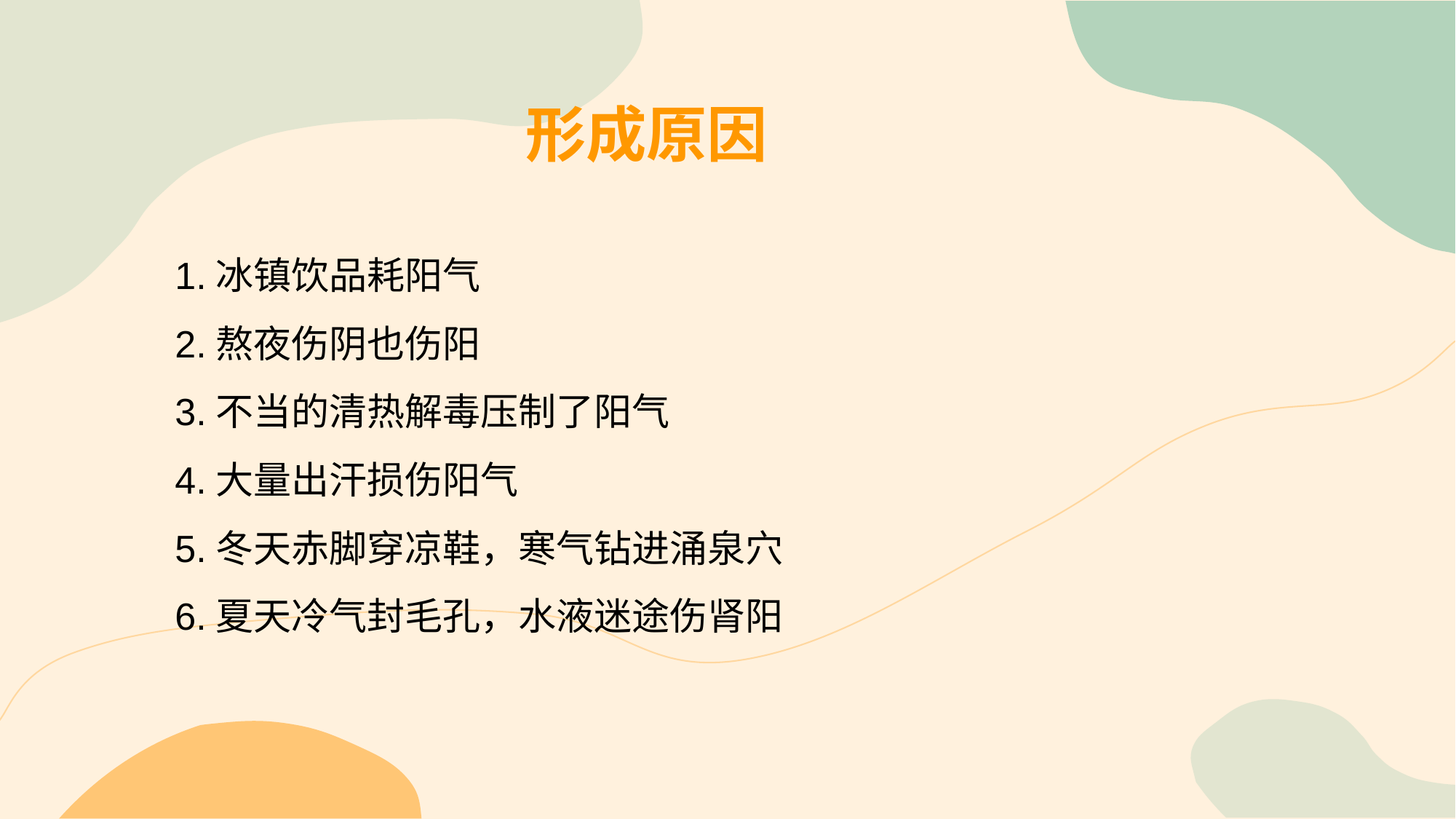

形成原因
1.冰镇饮品耗阳气
2.熬夜伤阴也伤阳
3.不当的清热解毒压制了阳气
4.大量出汗损伤阳气
5.冬天赤脚穿凉鞋，寒气钻进涌泉穴
6.夏天冷气封毛孔，水液迷途伤肾阳